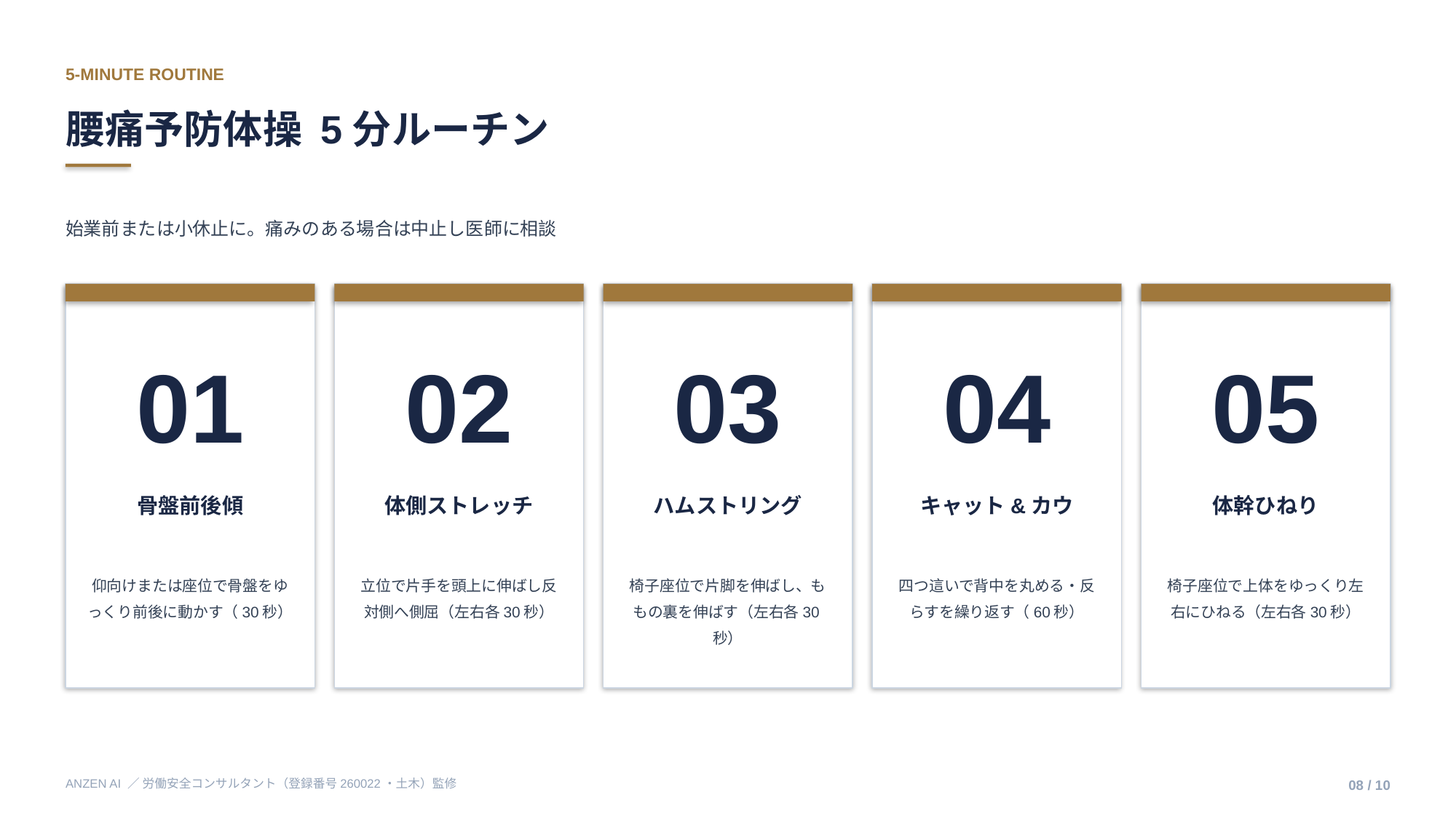

5-MINUTE ROUTINE
腰痛予防体操 5分ルーチン

始業前または小休止に。痛みのある場合は中止し医師に相談

01
02
03
04
05
骨盤前後傾
体側ストレッチ
ハムストリング
キャット&カウ
体幹ひねり
仰向けまたは座位で骨盤をゆっくり前後に動かす（30秒）
立位で片手を頭上に伸ばし反対側へ側屈（左右各30秒）
椅子座位で片脚を伸ばし、ももの裏を伸ばす（左右各30秒）
四つ這いで背中を丸める・反らすを繰り返す（60秒）
椅子座位で上体をゆっくり左右にひねる（左右各30秒）
ANZEN AI ／ 労働安全コンサルタント（登録番号260022・土木）監修
08 / 10